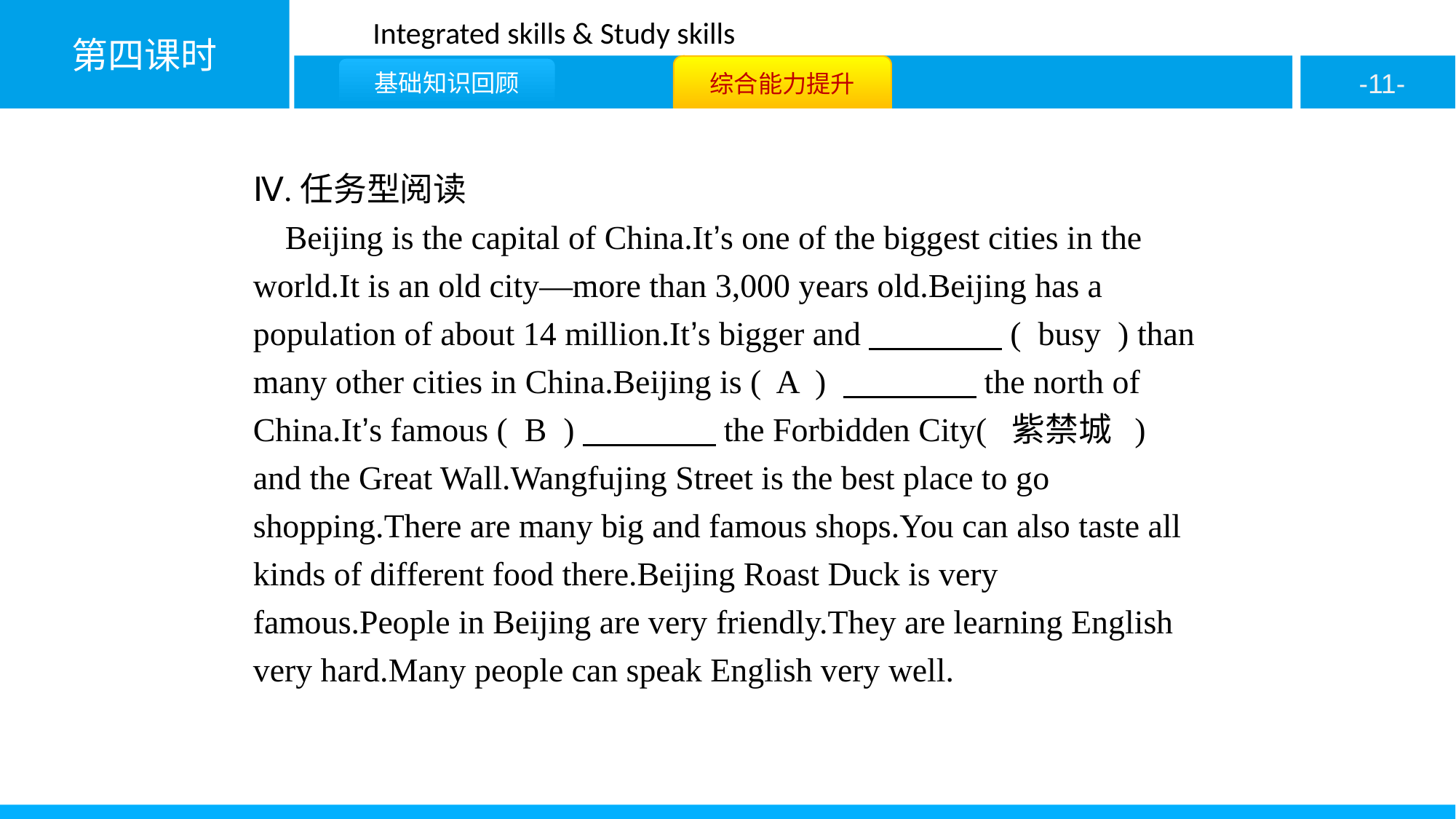

Ⅳ.任务型阅读
Beijing is the capital of China.It’s one of the biggest cities in the world.It is an old city—more than 3,000 years old.Beijing has a population of about 14 million.It’s bigger and　　　　(  busy  ) than many other cities in China.Beijing is (  A  ) 　　　　the north of China.It’s famous (  B  )　　　　the Forbidden City(  紫禁城  ) and the Great Wall.Wangfujing Street is the best place to go shopping.There are many big and famous shops.You can also taste all kinds of different food there.Beijing Roast Duck is very famous.People in Beijing are very friendly.They are learning English very hard.Many people can speak English very well.